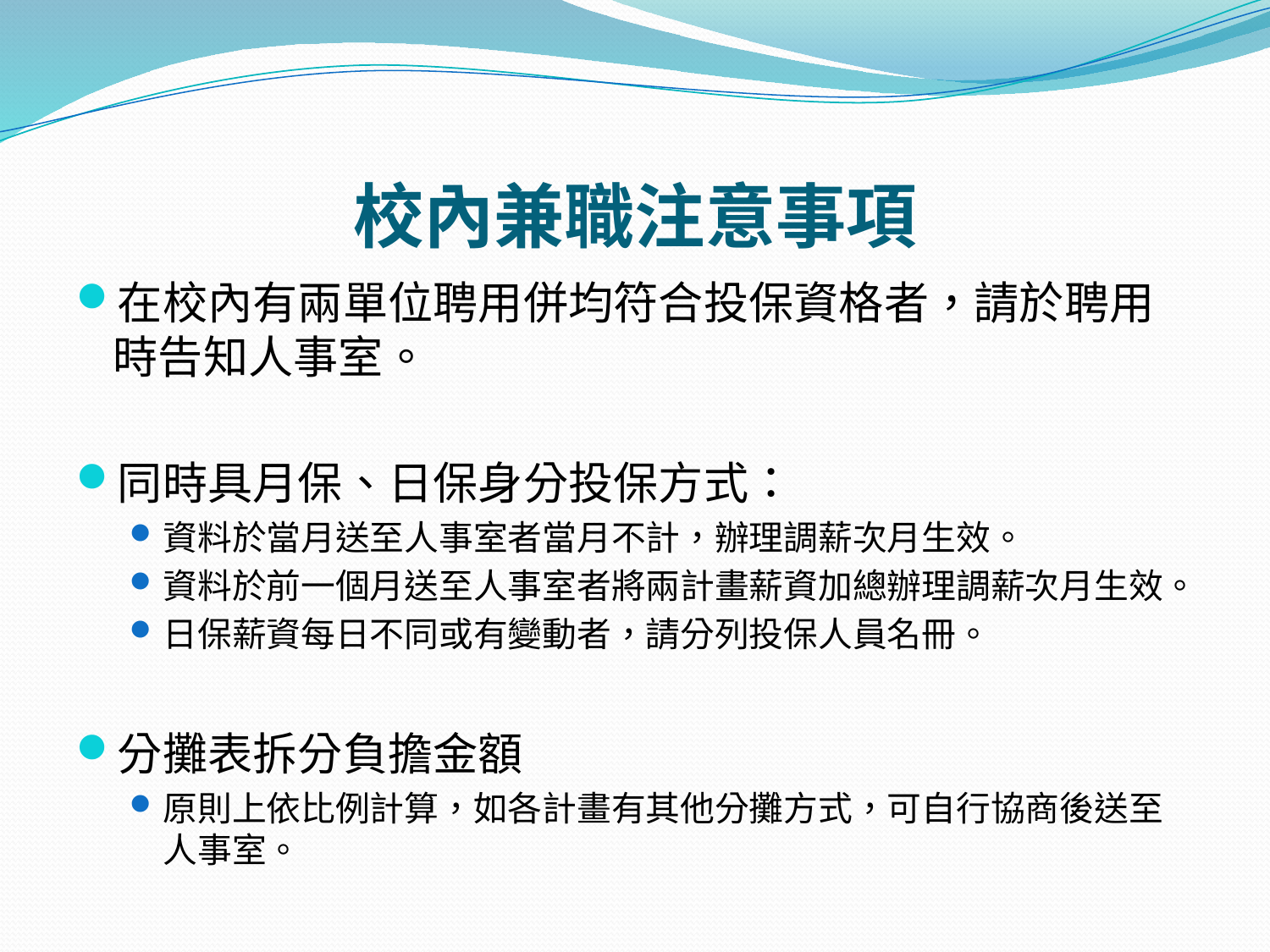

# 校內兼職注意事項
在校內有兩單位聘用併均符合投保資格者，請於聘用時告知人事室。

同時具月保、日保身分投保方式：
資料於當月送至人事室者當月不計，辦理調薪次月生效。
資料於前一個月送至人事室者將兩計畫薪資加總辦理調薪次月生效。
日保薪資每日不同或有變動者，請分列投保人員名冊。

分攤表拆分負擔金額
原則上依比例計算，如各計畫有其他分攤方式，可自行協商後送至人事室。